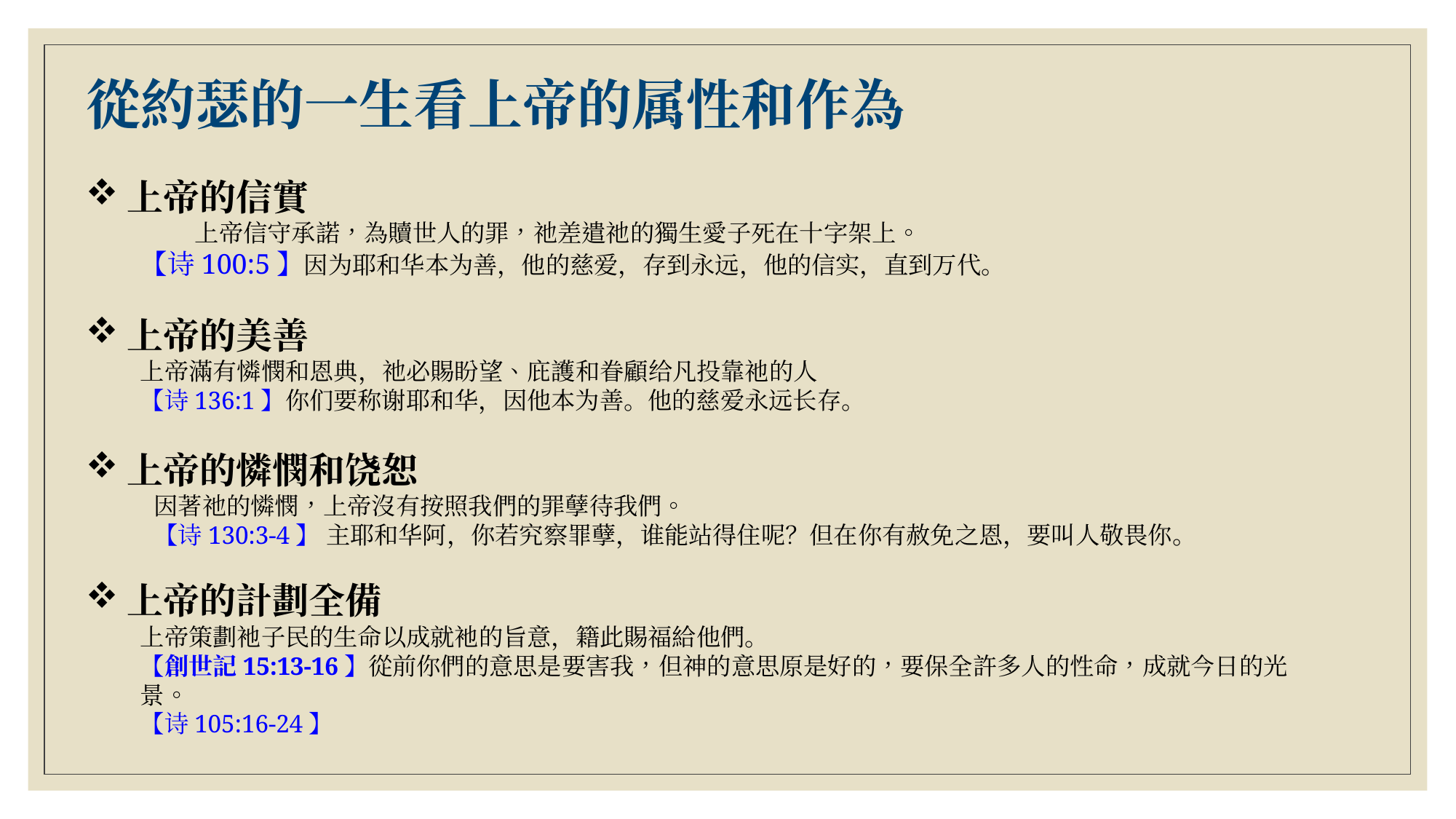

# 從約瑟的一生看上帝的属性和作為
上帝的信實
	上帝信守承諾，為贖世人的罪，祂差遣祂的獨生愛子死在十字架上。
【诗100:5】因为耶和华本为善，他的慈爱，存到永远，他的信实，直到万代。

上帝的美善
上帝滿有憐憫和恩典，祂必賜盼望、庇護和眷顧给凡投靠祂的人
【诗136:1】你们要称谢耶和华，因他本为善。他的慈爱永远长存。

上帝的憐憫和饶恕
因著祂的憐憫，上帝沒有按照我們的罪孽待我們。
【诗130:3-4】 主耶和华阿，你若究察罪孽，谁能站得住呢？但在你有赦免之恩，要叫人敬畏你。

上帝的計劃全備
上帝策劃衪子民的生命以成就衪的旨意，籍此賜福給他們。
【創世記15:13-16】從前你們的意思是要害我，但神的意思原是好的，要保全許多人的性命，成就今日的光景。
【诗105:16-24】